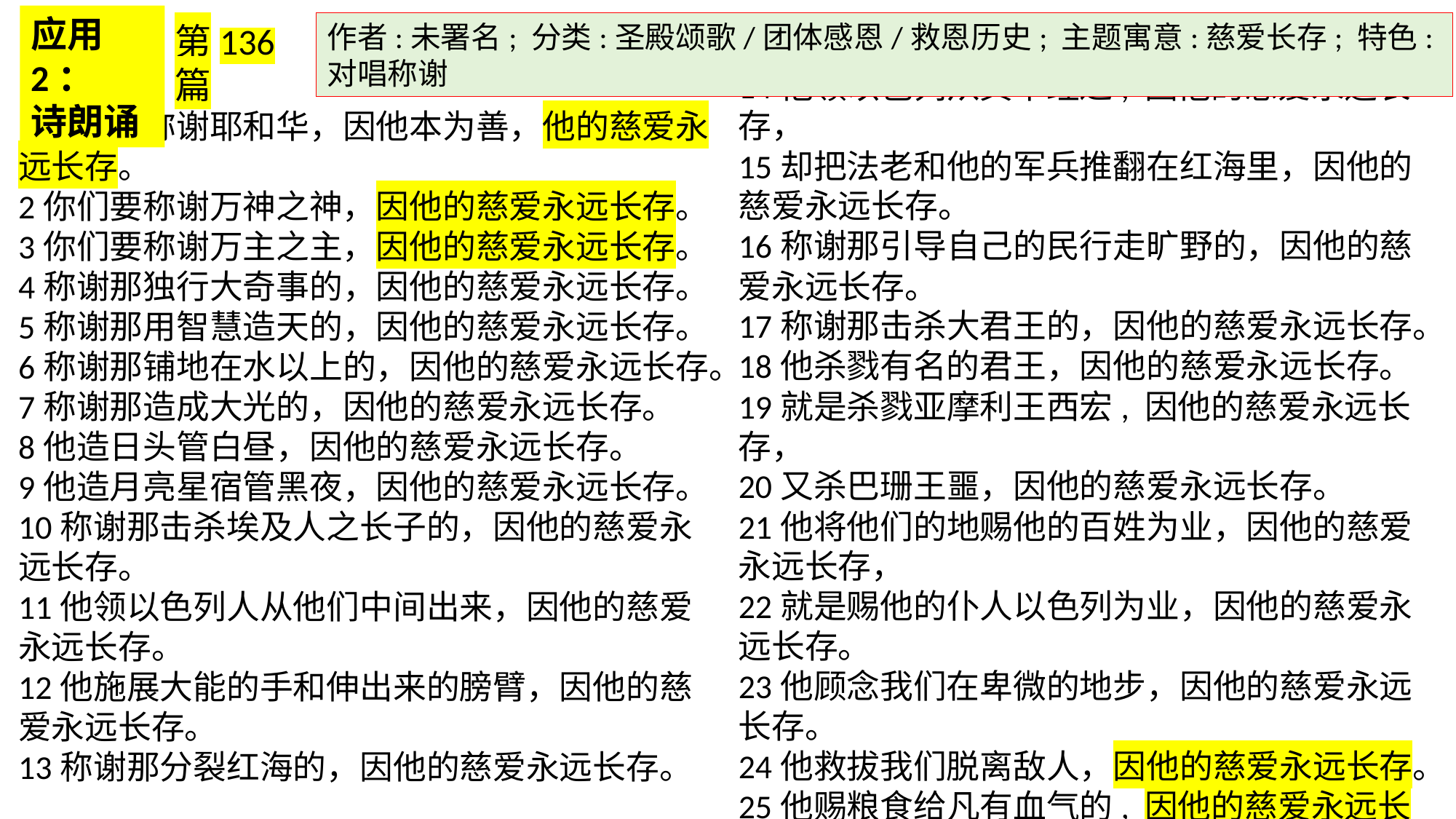

应用2：
诗朗诵
作者:未署名; 分类:圣殿颂歌/团体感恩/救恩历史; 主题寓意:慈爱长存; 特色: 对唱称谢
第136篇
14他领以色列从其中经过, 因他的慈爱永远长存，
15却把法老和他的军兵推翻在红海里，因他的慈爱永远长存。
16称谢那引导自己的民行走旷野的，因他的慈爱永远长存。
17称谢那击杀大君王的，因他的慈爱永远长存。
18他杀戮有名的君王，因他的慈爱永远长存。
19就是杀戮亚摩利王西宏, 因他的慈爱永远长存，
20又杀巴珊王噩，因他的慈爱永远长存。
21他将他们的地赐他的百姓为业，因他的慈爱永远长存，
22就是赐他的仆人以色列为业，因他的慈爱永远长存。
23他顾念我们在卑微的地步，因他的慈爱永远长存。
24他救拔我们脱离敌人，因他的慈爱永远长存。
25他赐粮食给凡有血气的, 因他的慈爱永远长存。
26你们要称谢天上的神，因他的慈爱永远长存。
1你们要称谢耶和华，因他本为善，他的慈爱永远长存。
2你们要称谢万神之神，因他的慈爱永远长存。
3你们要称谢万主之主，因他的慈爱永远长存。
4称谢那独行大奇事的，因他的慈爱永远长存。
5称谢那用智慧造天的，因他的慈爱永远长存。
6称谢那铺地在水以上的，因他的慈爱永远长存。
7称谢那造成大光的，因他的慈爱永远长存。
8他造日头管白昼，因他的慈爱永远长存。
9他造月亮星宿管黑夜，因他的慈爱永远长存。
10称谢那击杀埃及人之长子的，因他的慈爱永远长存。
11他领以色列人从他们中间出来，因他的慈爱永远长存。
12他施展大能的手和伸出来的膀臂，因他的慈爱永远长存。
13称谢那分裂红海的，因他的慈爱永远长存。